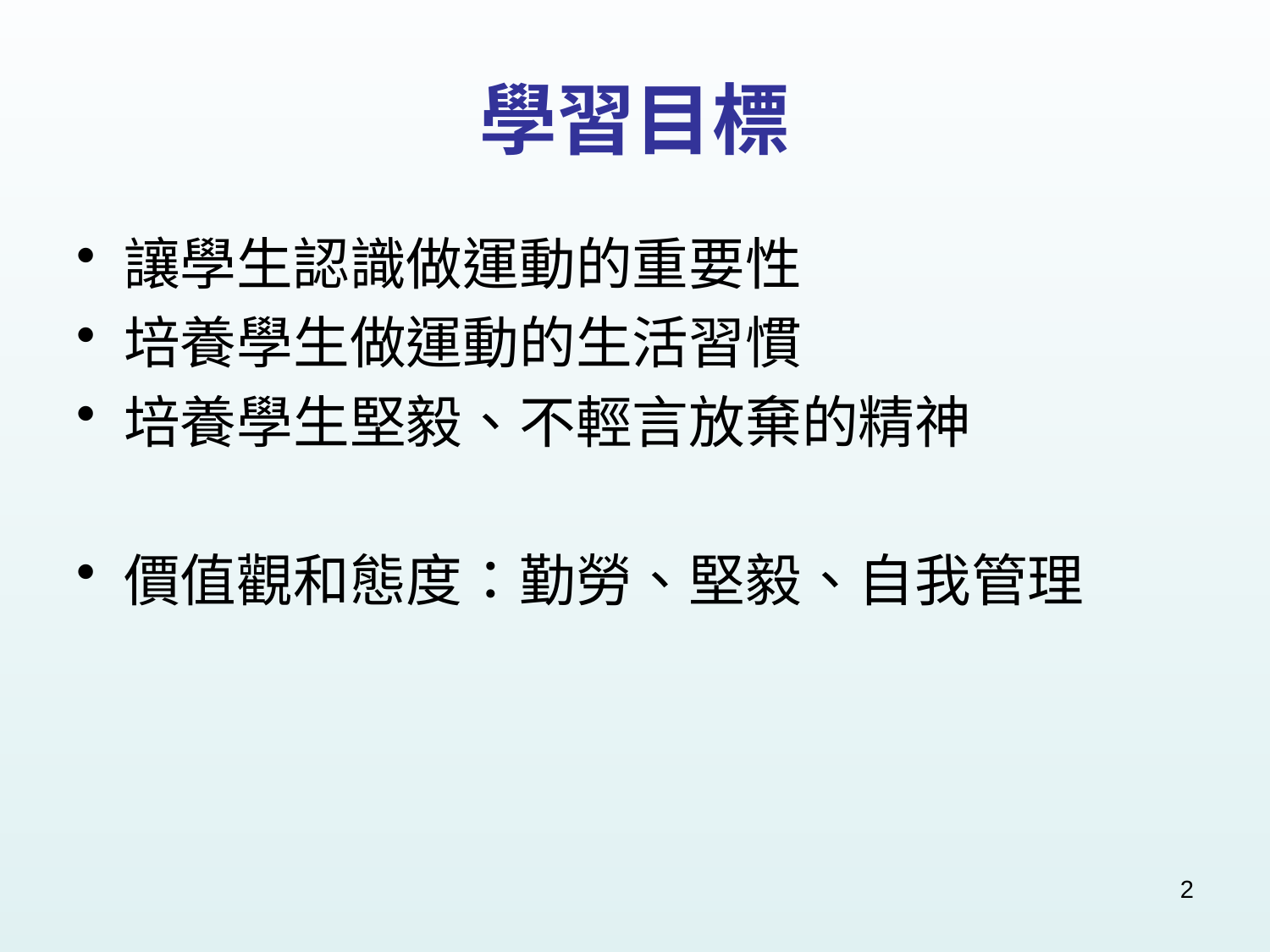

# 學習目標
讓學生認識做運動的重要性
培養學生做運動的生活習慣
培養學生堅毅、不輕言放棄的精神

價值觀和態度：勤勞、堅毅、自我管理

2